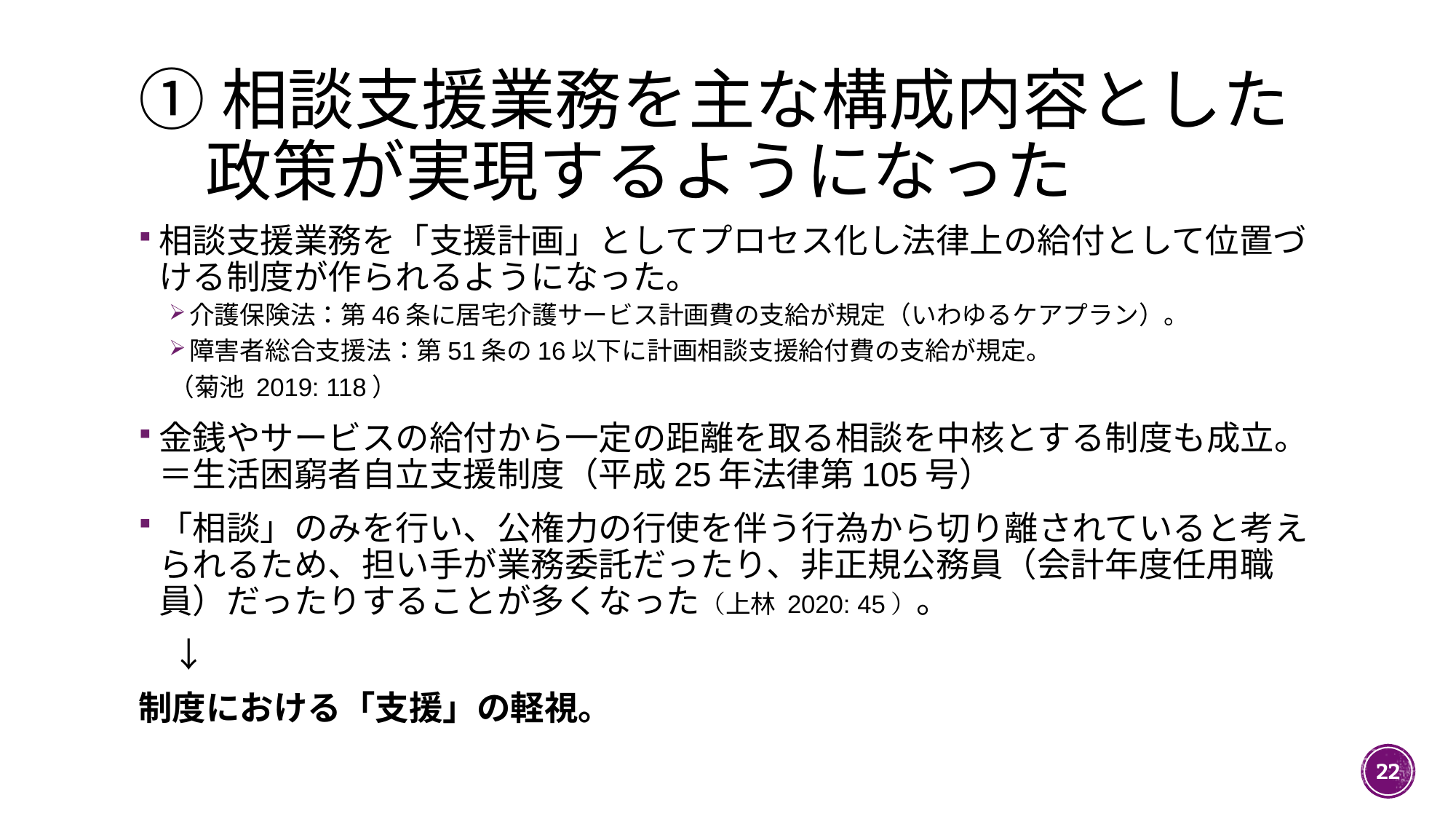

# ①相談支援業務を主な構成内容とした 　政策が実現するようになった
相談支援業務を「支援計画」としてプロセス化し法律上の給付として位置づける制度が作られるようになった。
介護保険法：第46条に居宅介護サービス計画費の支給が規定（いわゆるケアプラン）。
障害者総合支援法：第51条の16以下に計画相談支援給付費の支給が規定。
（菊池 2019: 118）
金銭やサービスの給付から一定の距離を取る相談を中核とする制度も成立。＝生活困窮者自立支援制度（平成25年法律第105号）
「相談」のみを行い、公権力の行使を伴う行為から切り離されていると考えられるため、担い手が業務委託だったり、非正規公務員（会計年度任用職員）だったりすることが多くなった（上林 2020: 45）。
　↓
制度における「支援」の軽視。

22